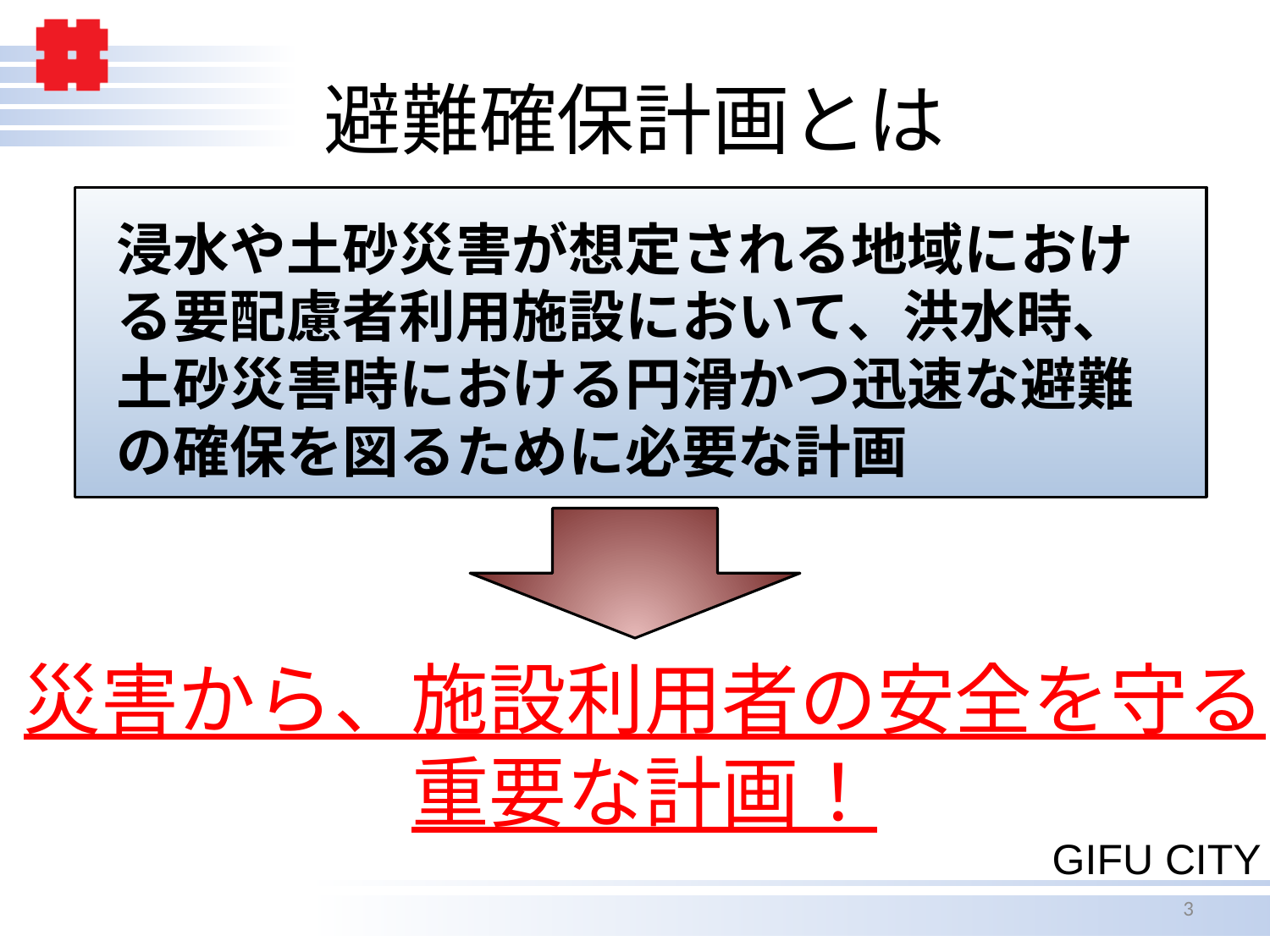

# 避難確保計画とは

浸水や土砂災害が想定される地域における要配慮者利用施設において、洪水時、土砂災害時における円滑かつ迅速な避難の確保を図るために必要な計画

災害から、施設利用者の安全を守る
重要な計画！
3